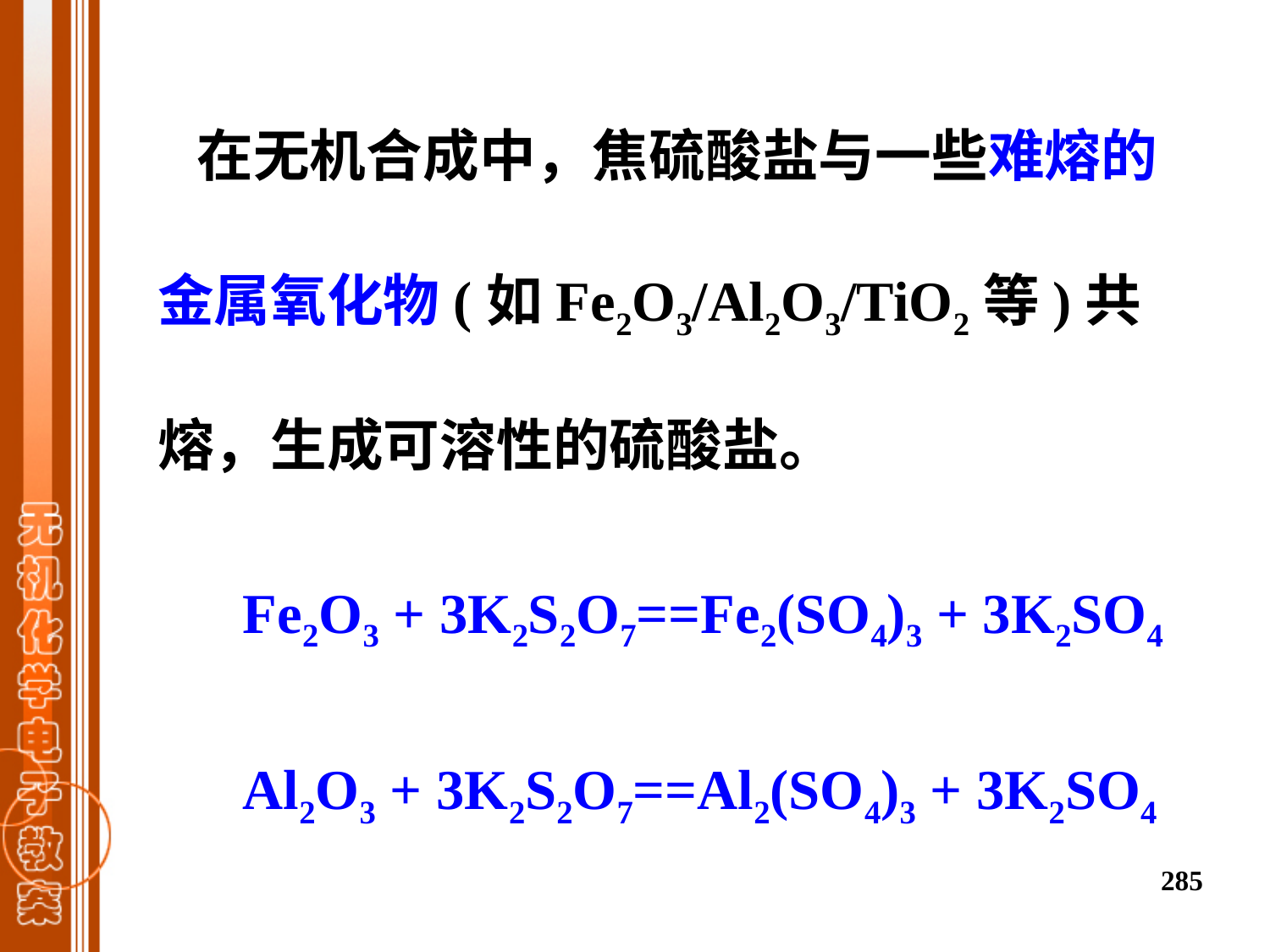

在无机合成中，焦硫酸盐与一些难熔的金属氧化物(如Fe2O3/Al2O3/TiO2等)共熔，生成可溶性的硫酸盐。
      Fe2O3 + 3K2S2O7==Fe2(SO4)3 + 3K2SO4
      Al2O3 + 3K2S2O7==Al2(SO4)3 + 3K2SO4
285